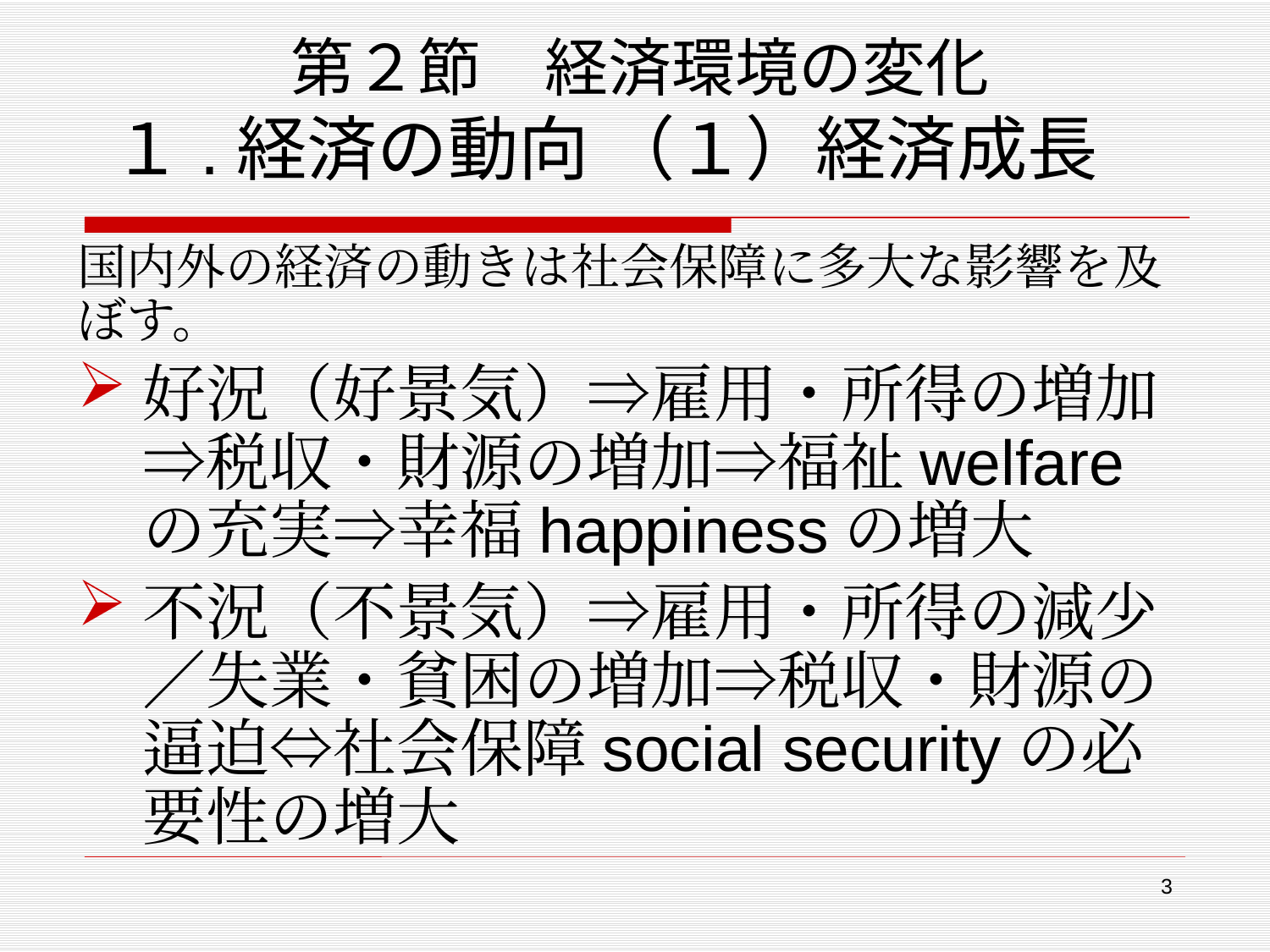

# 第２節　経済環境の変化 １.経済の動向 （１）経済成長
国内外の経済の動きは社会保障に多大な影響を及ぼす。
好況（好景気）⇒雇用・所得の増加⇒税収・財源の増加⇒福祉welfareの充実⇒幸福happinessの増大
不況（不景気）⇒雇用・所得の減少／失業・貧困の増加⇒税収・財源の逼迫⇔社会保障social securityの必要性の増大
3